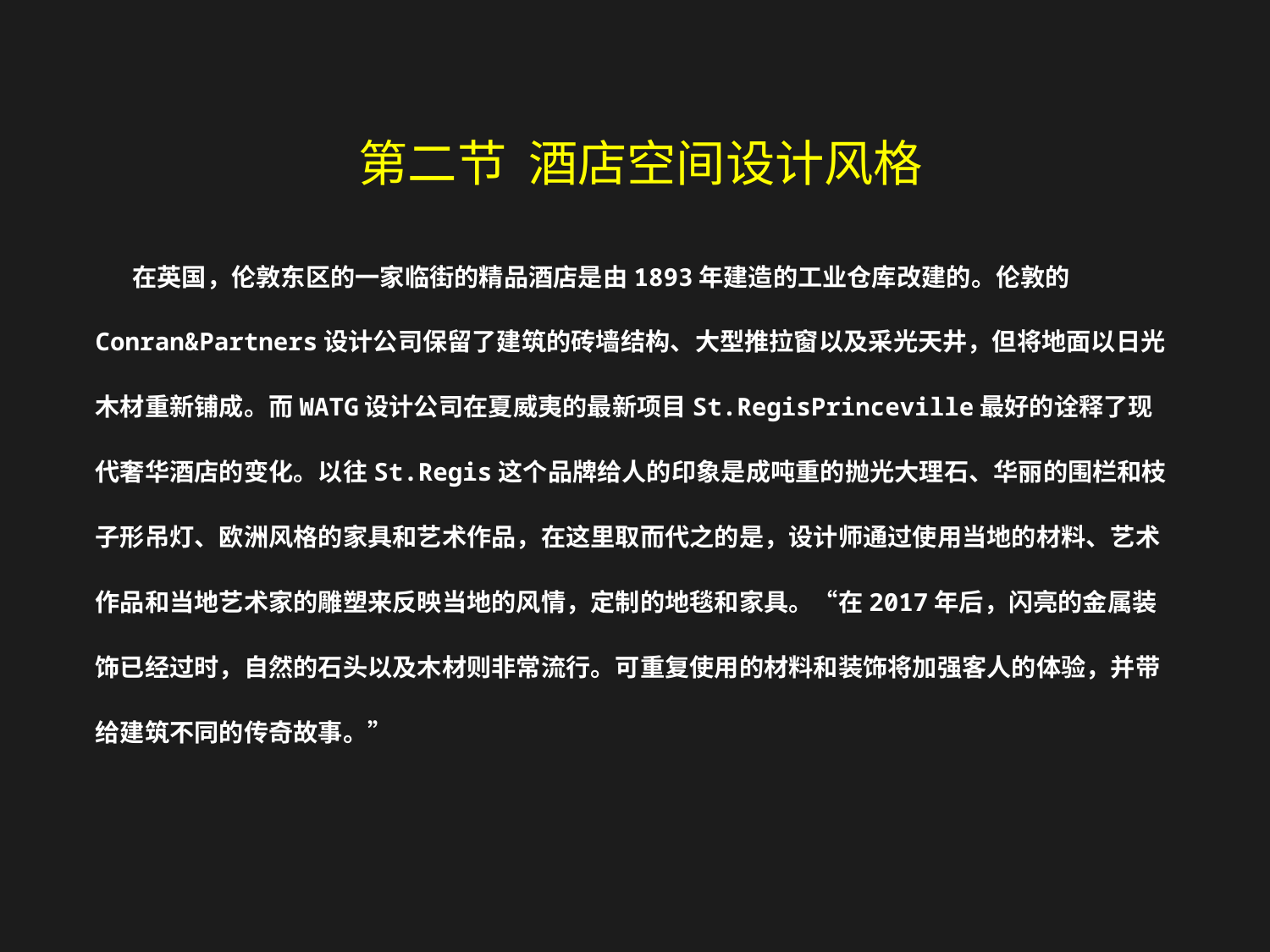

第二节  酒店空间设计风格
在英国，伦敦东区的一家临街的精品酒店是由1893年建造的工业仓库改建的。伦敦的Conran&Partners设计公司保留了建筑的砖墙结构、大型推拉窗以及采光天井，但将地面以日光木材重新铺成。而WATG设计公司在夏威夷的最新项目St.RegisPrinceville最好的诠释了现代奢华酒店的变化。以往St.Regis这个品牌给人的印象是成吨重的抛光大理石、华丽的围栏和枝子形吊灯、欧洲风格的家具和艺术作品，在这里取而代之的是，设计师通过使用当地的材料、艺术作品和当地艺术家的雕塑来反映当地的风情，定制的地毯和家具。“在2017年后，闪亮的金属装饰已经过时，自然的石头以及木材则非常流行。可重复使用的材料和装饰将加强客人的体验，并带给建筑不同的传奇故事。”